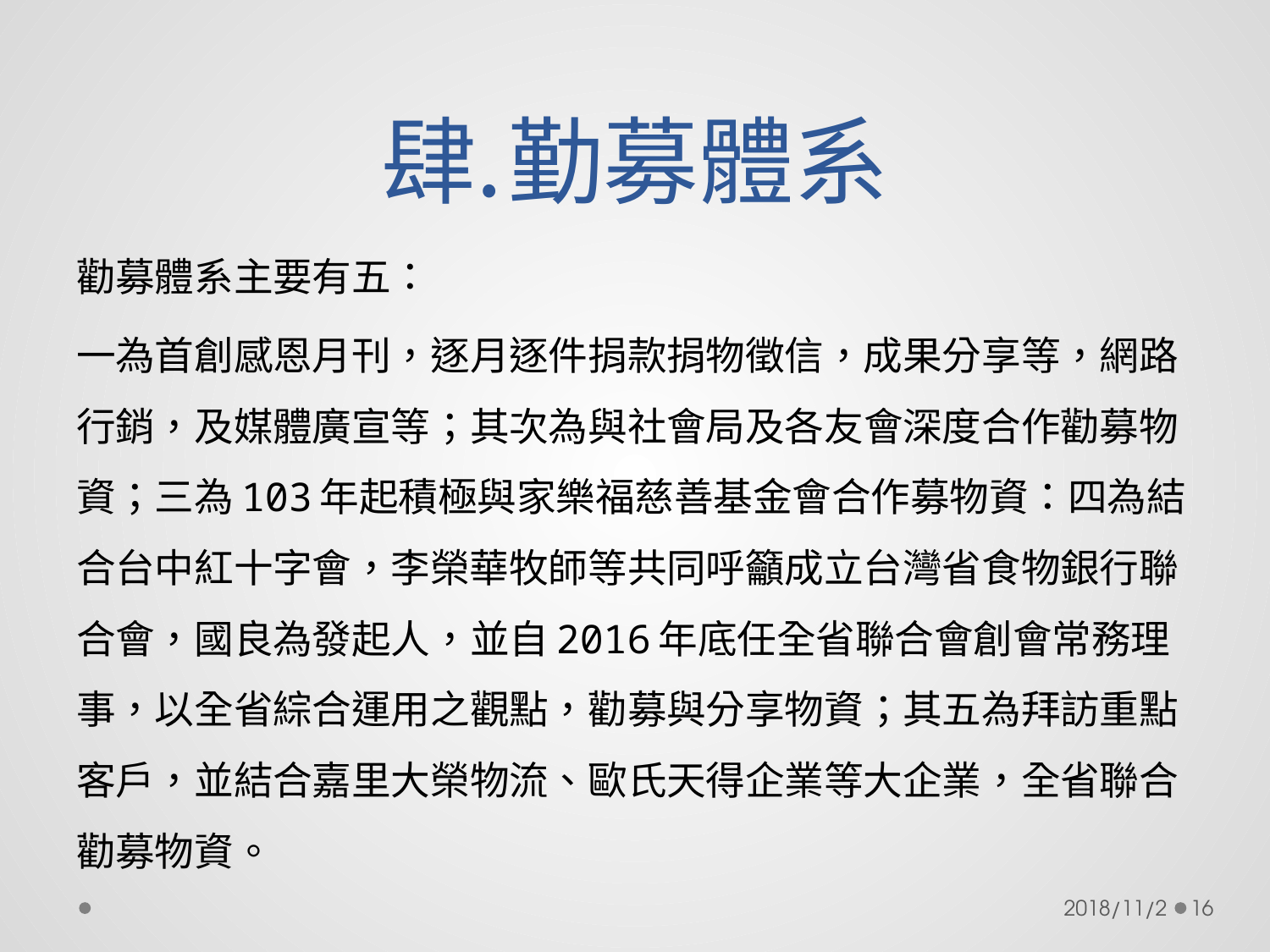

# 勤募體系
勸募體系主要有五：
一為首創感恩月刊，逐月逐件捐款捐物徵信，成果分享等，網路行銷，及媒體廣宣等；其次為與社會局及各友會深度合作勸募物資；三為103年起積極與家樂福慈善基金會合作募物資：四為結合台中紅十字會，李榮華牧師等共同呼籲成立台灣省食物銀行聯合會，國良為發起人，並自2016年底任全省聯合會創會常務理事，以全省綜合運用之觀點，勸募與分享物資；其五為拜訪重點客戶，並結合嘉里大榮物流、歐氏天得企業等大企業，全省聯合勸募物資。
2018/11/2
16